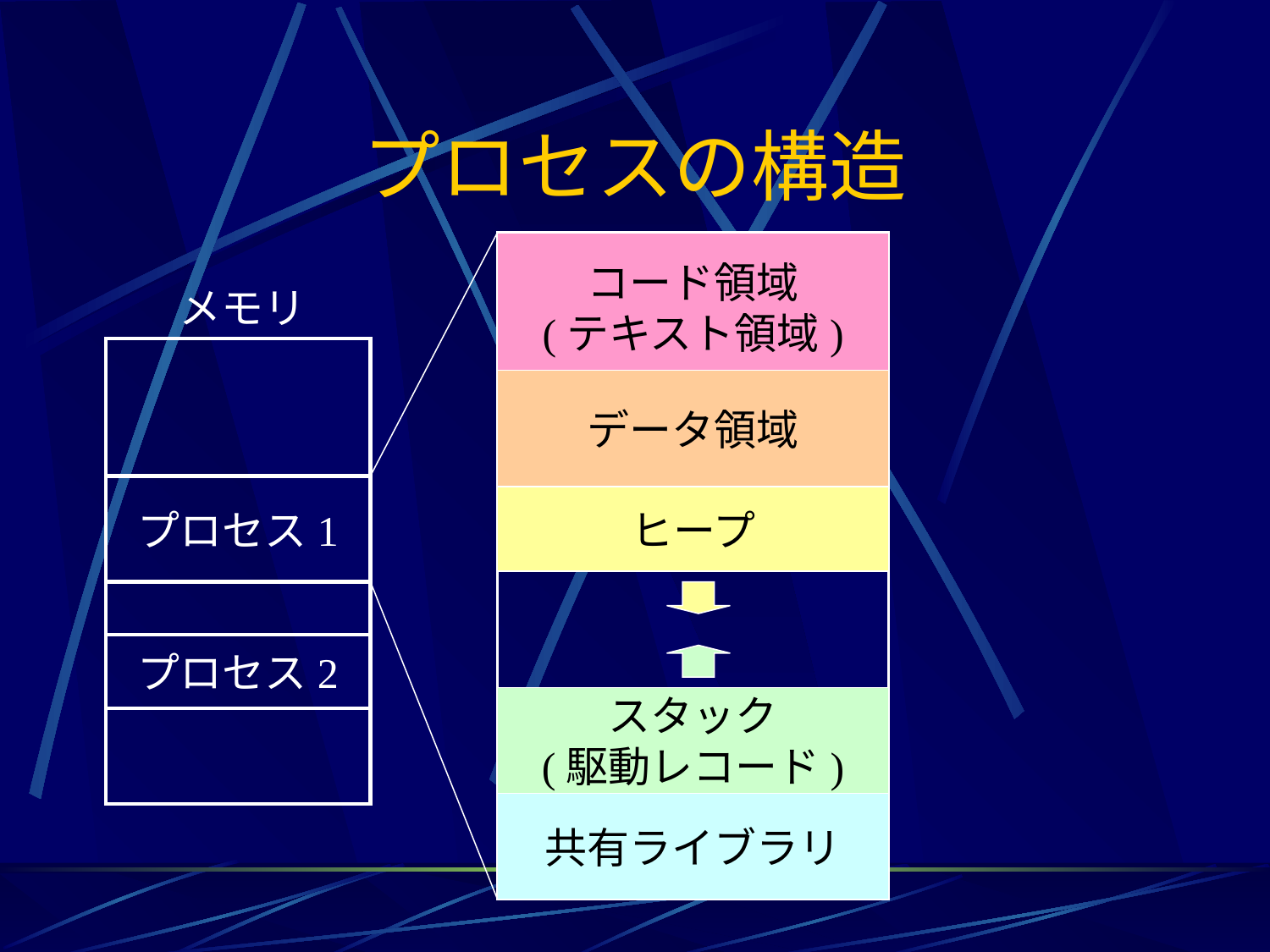

# プロセスの構造

コード領域
(テキスト領域)
メモリ

データ領域
プロセス1
ヒープ

プロセス2

スタック
(駆動レコード)
共有ライブラリ